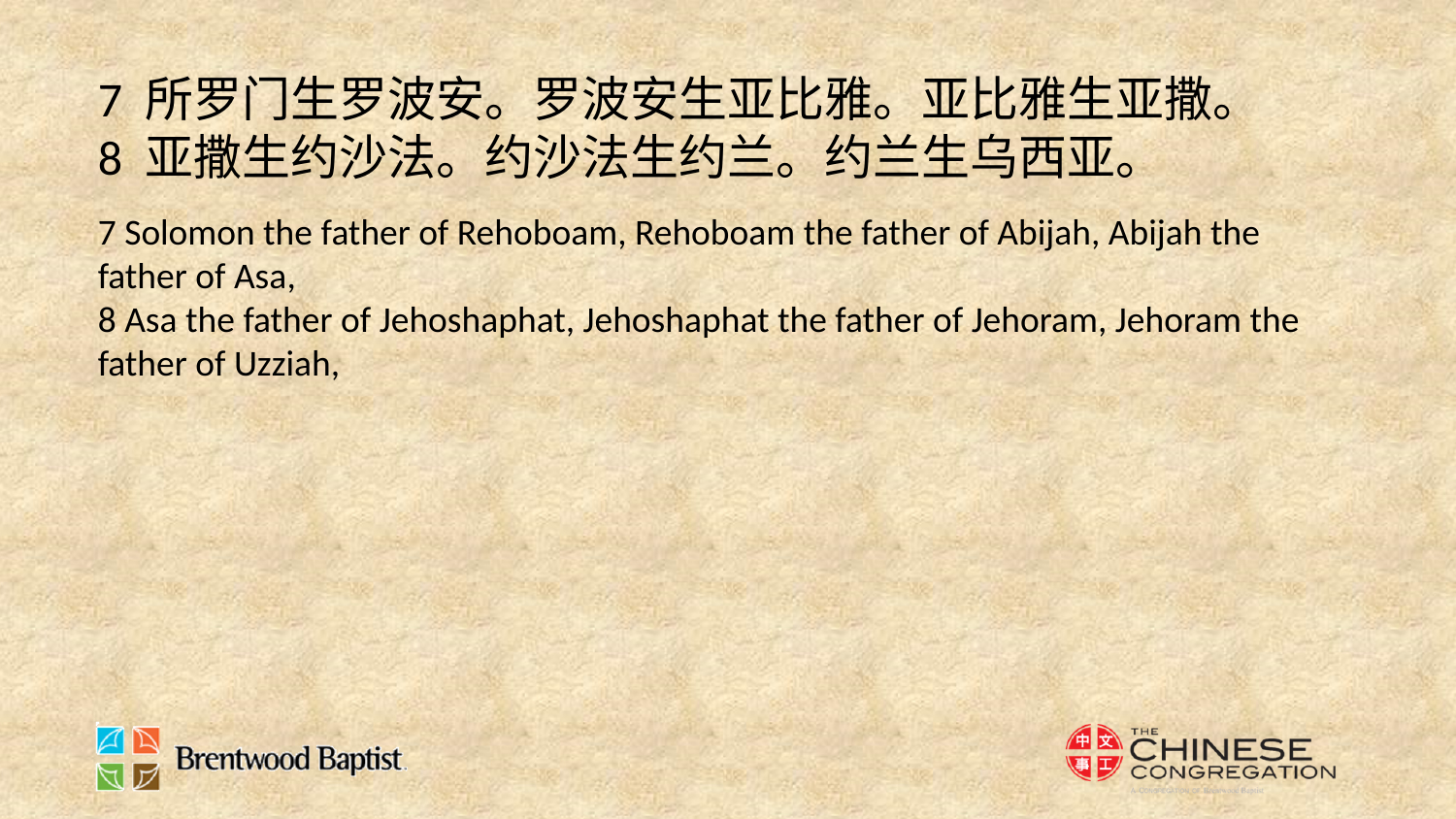

7 所罗门生罗波安。罗波安生亚比雅。亚比雅生亚撒。
8 亚撒生约沙法。约沙法生约兰。约兰生乌西亚。

7 Solomon the father of Rehoboam, Rehoboam the father of Abijah, Abijah the father of Asa,
8 Asa the father of Jehoshaphat, Jehoshaphat the father of Jehoram, Jehoram the father of Uzziah,